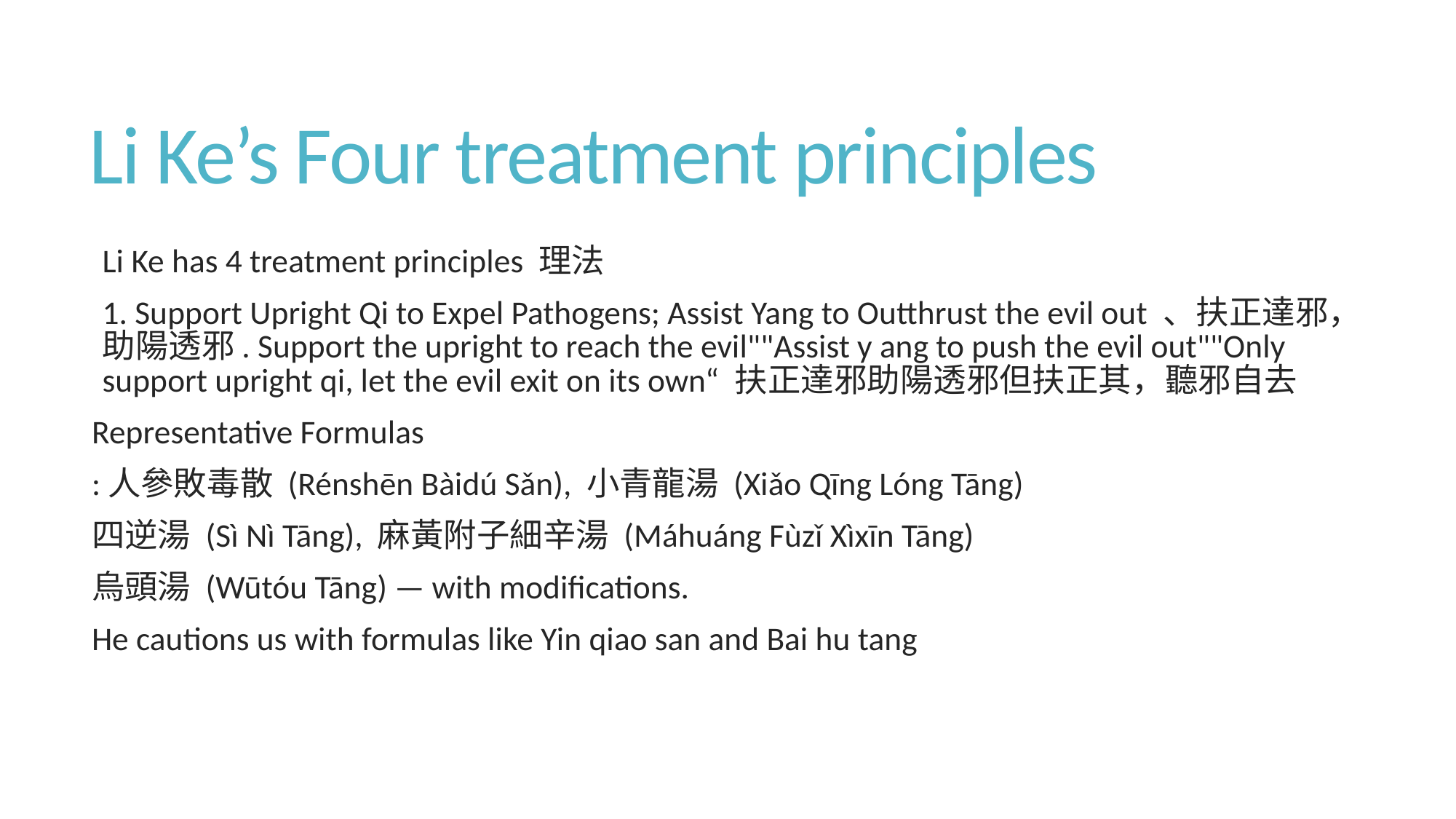

# Li Ke’s Four treatment principles
Li Ke has 4 treatment principles 理法
1. Support Upright Qi to Expel Pathogens; Assist Yang to Outthrust the evil out 、扶正達邪，助陽透邪. Support the upright to reach the evil""Assist y ang to push the evil out""Only support upright qi, let the evil exit on its own“ 扶正達邪助陽透邪但扶正其，聽邪自去
Representative Formulas
:人參敗毒散 (Rénshēn Bàidú Sǎn), 小青龍湯 (Xiǎo Qīng Lóng Tāng)
四逆湯 (Sì Nì Tāng), 麻黃附子細辛湯 (Máhuáng Fùzǐ Xìxīn Tāng)
烏頭湯 (Wūtóu Tāng) — with modifications.
He cautions us with formulas like Yin qiao san and Bai hu tang